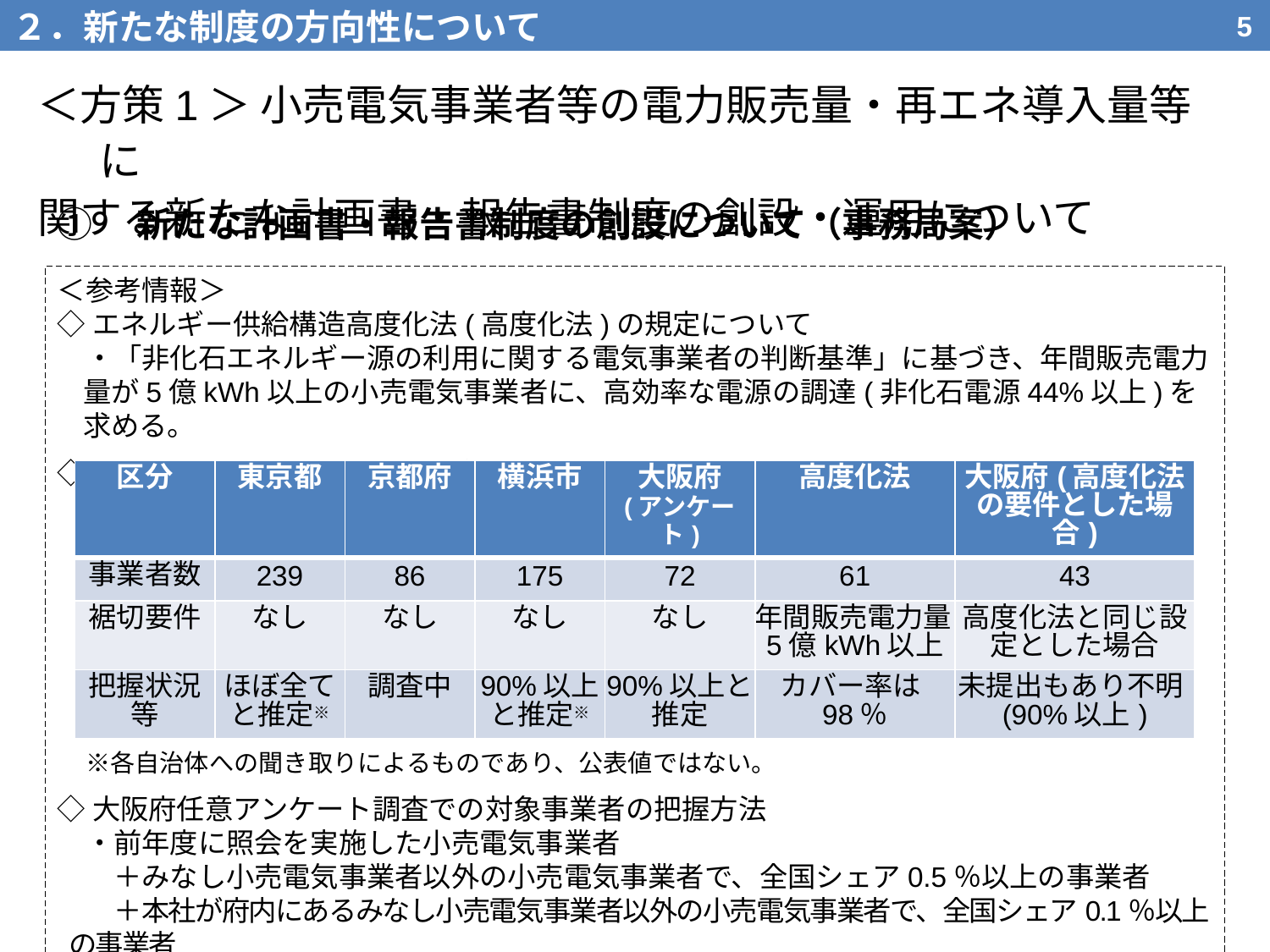

２．新たな制度の方向性について
5
＜方策1＞ 小売電気事業者等の電力販売量・再エネ導入量等に
関する新たな計画書・報告書制度の創設・運用について
①　新たな計画書・報告書制度の創設について（事務局案）
＜参考情報＞
◇エネルギー供給構造高度化法(高度化法)の規定について
　・「非化石エネルギー源の利用に関する電気事業者の判断基準」に基づき、年間販売電力量が5億kWh以上の小売電気事業者に、高効率な電源の調達(非化石電源44%以上)を求める。

◇他府県及び高度化法による対象事業者の比較について(大阪府調べ)

　※各自治体への聞き取りによるものであり、公表値ではない。

◇大阪府任意アンケート調査での対象事業者の把握方法
　・前年度に照会を実施した小売電気事業者
　　＋みなし小売電気事業者以外の小売電気事業者で、全国シェア0.5％以上の事業者
　　＋本社が府内にあるみなし小売電気事業者以外の小売電気事業者で、全国シェア0.1％以上の事業者
| 区分 | 東京都 | 京都府 | 横浜市 | 大阪府 (アンケート) | 高度化法 | 大阪府(高度化法の要件とした場合) |
| --- | --- | --- | --- | --- | --- | --- |
| 事業者数 | 239 | 86 | 175 | 72 | 61 | 43 |
| 裾切要件 | なし | なし | なし | なし | 年間販売電力量5億kWh以上 | 高度化法と同じ設定とした場合 |
| 把握状況等 | ほぼ全てと推定※ | 調査中 | 90%以上と推定※ | 90%以上と推定 | カバー率は98％ | 未提出もあり不明(90%以上) |